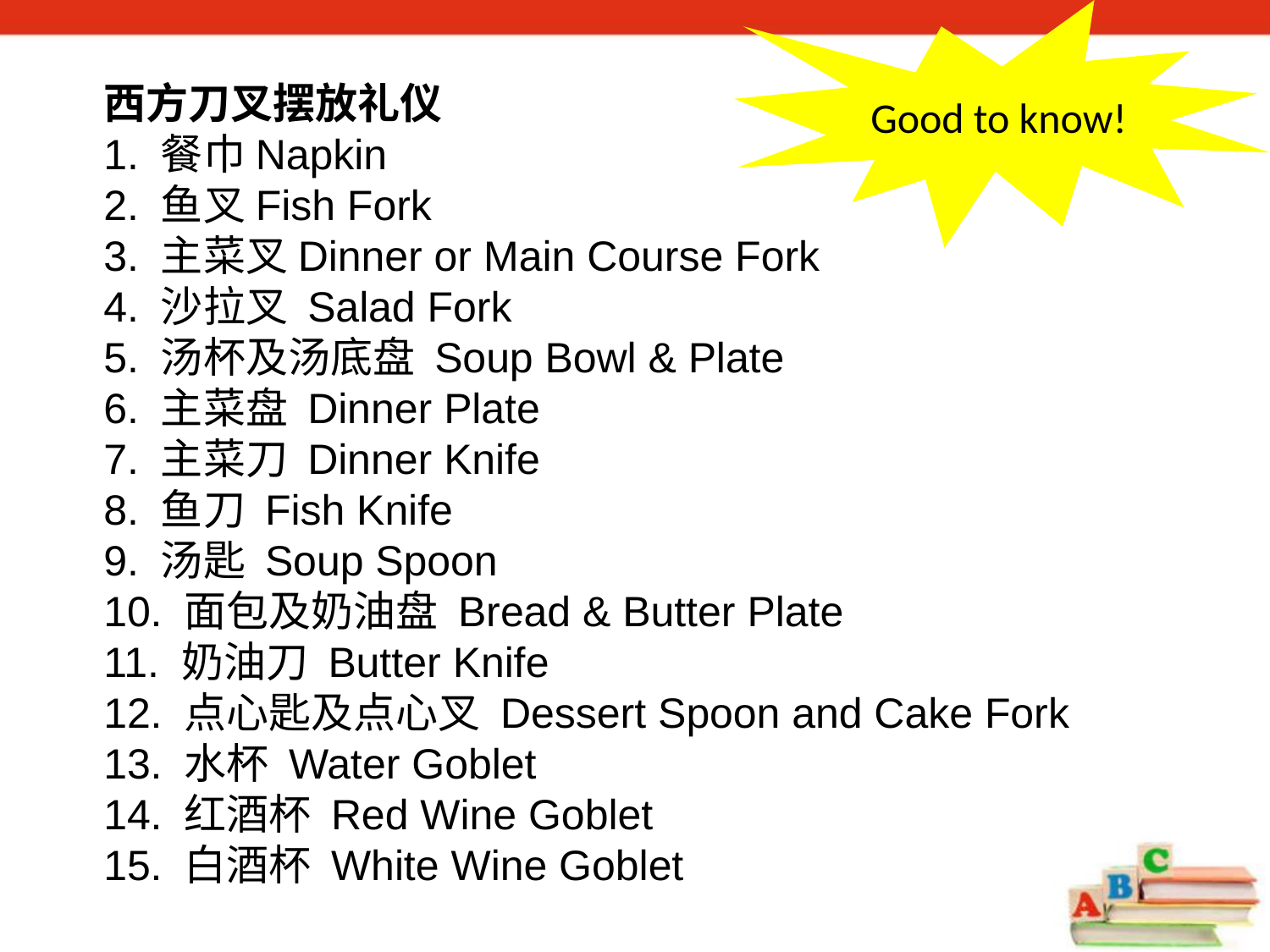

Good to know!
西方刀叉摆放礼仪
1. 餐巾Napkin
2. 鱼叉Fish Fork
3. 主菜叉Dinner or Main Course Fork
4. 沙拉叉 Salad Fork
5. 汤杯及汤底盘 Soup Bowl & Plate
6. 主菜盘 Dinner Plate
7. 主菜刀 Dinner Knife
8. 鱼刀 Fish Knife
9. 汤匙 Soup Spoon
10. 面包及奶油盘 Bread & Butter Plate
11. 奶油刀 Butter Knife
12. 点心匙及点心叉 Dessert Spoon and Cake Fork
13. 水杯 Water Goblet
14. 红酒杯 Red Wine Goblet
15. 白酒杯 White Wine Goblet